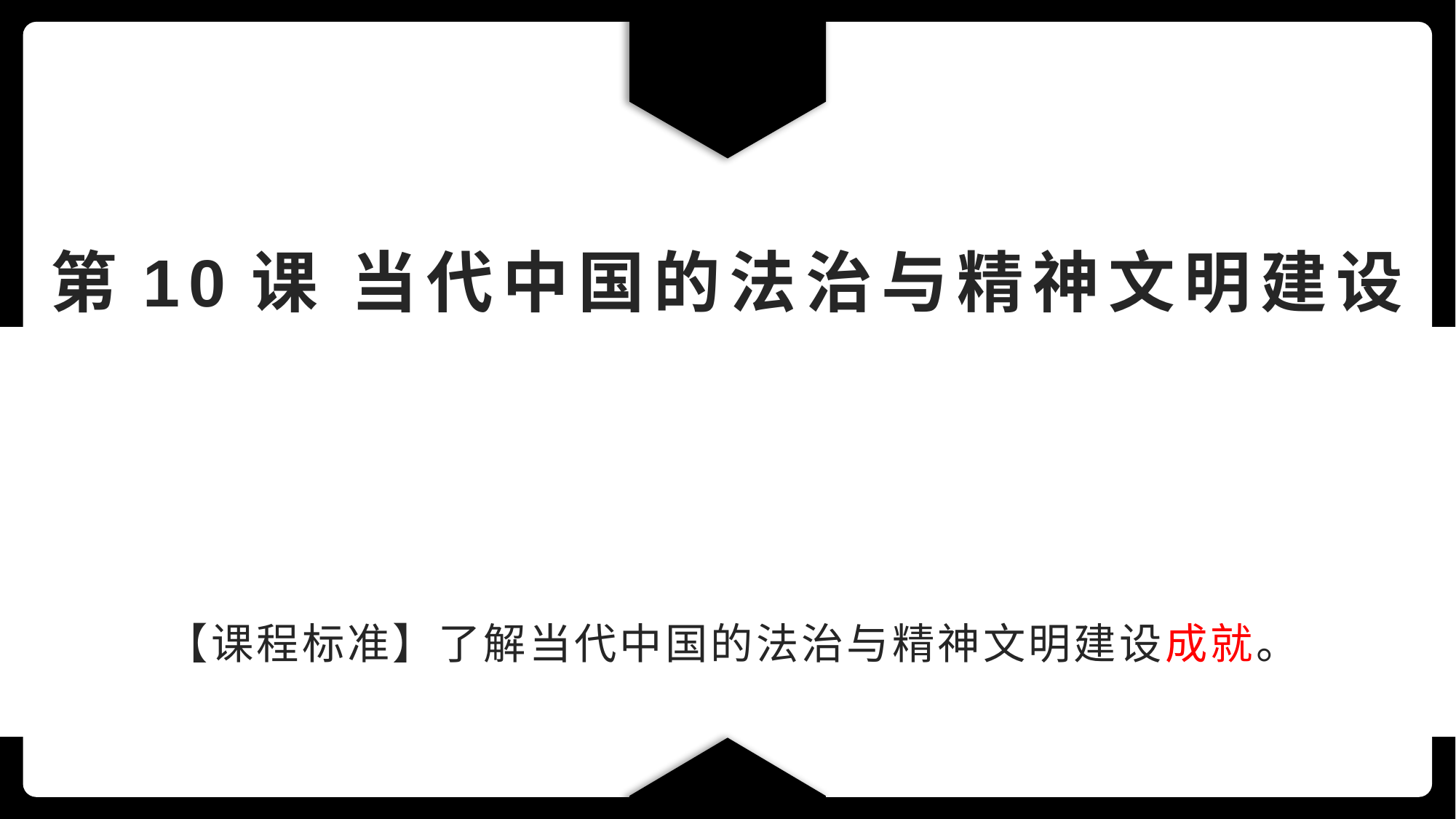

# 第10课 当代中国的法治与精神文明建设

【课程标准】了解当代中国的法治与精神文明建设成就。